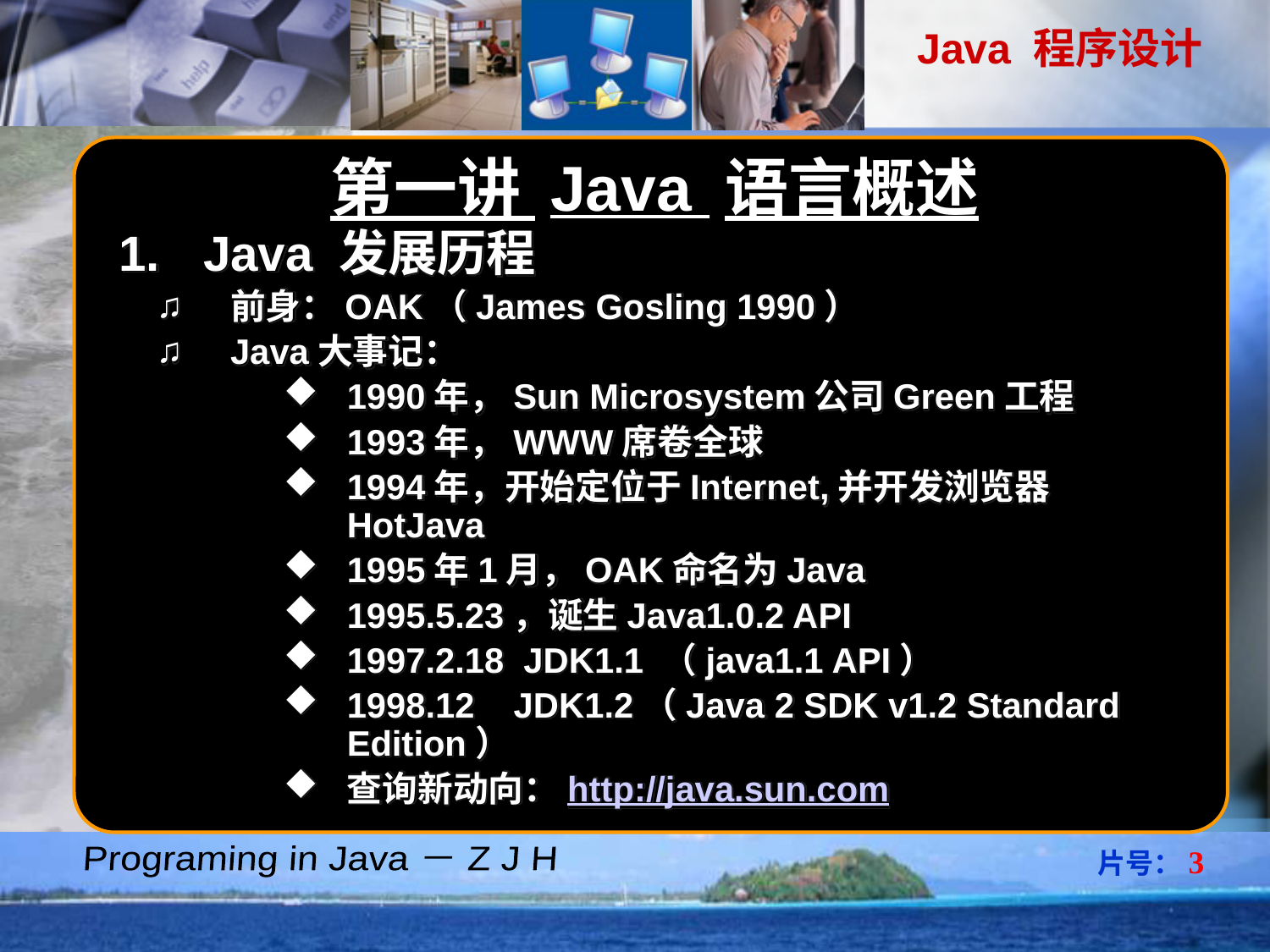

第一讲 Java 语言概述
Java 发展历程
前身：OAK（James Gosling 1990）
Java大事记：
1990年，Sun Microsystem公司Green工程
1993年，WWW席卷全球
1994年，开始定位于Internet,并开发浏览器HotJava
1995年1月，OAK命名为Java
1995.5.23，诞生Java1.0.2 API
1997.2.18  JDK1.1 （java1.1 API）
1998.12    JDK1.2（Java 2 SDK v1.2 Standard Edition）
查询新动向：http://java.sun.com
片号：3